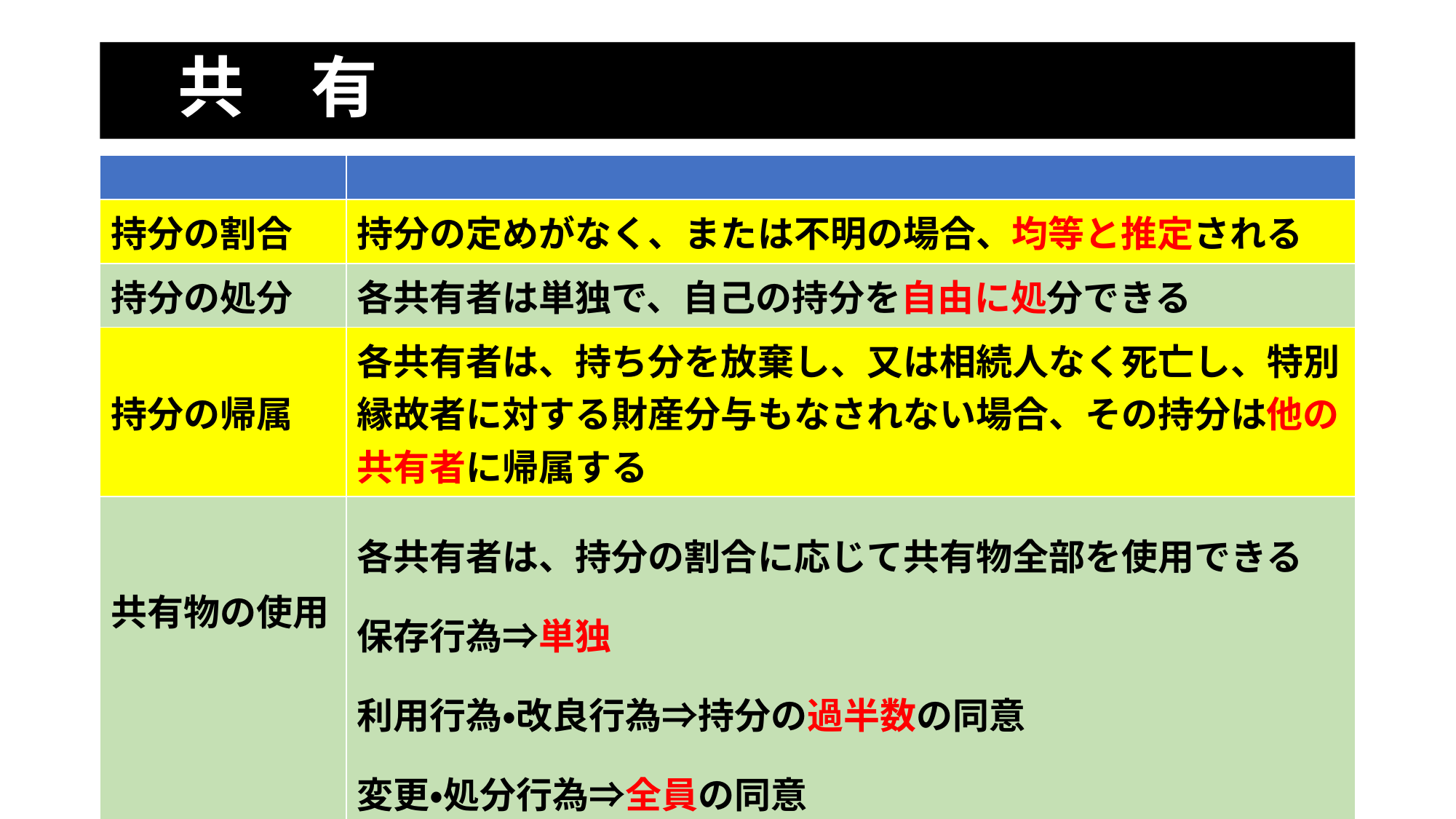

# 共　有
|  |  |
| --- | --- |
| 持分の割合 | 持分の定めがなく、または不明の場合、均等と推定される |
| 持分の処分 | 各共有者は単独で、自己の持分を自由に処分できる |
| 持分の帰属 | 各共有者は、持ち分を放棄し、又は相続人なく死亡し、特別縁故者に対する財産分与もなされない場合、その持分は他の共有者に帰属する |
| 共有物の使用 | 各共有者は、持分の割合に応じて共有物全部を使用できる 保存行為⇒単独 利用行為・改良行為⇒持分の過半数の同意 変更・処分行為⇒全員の同意 |